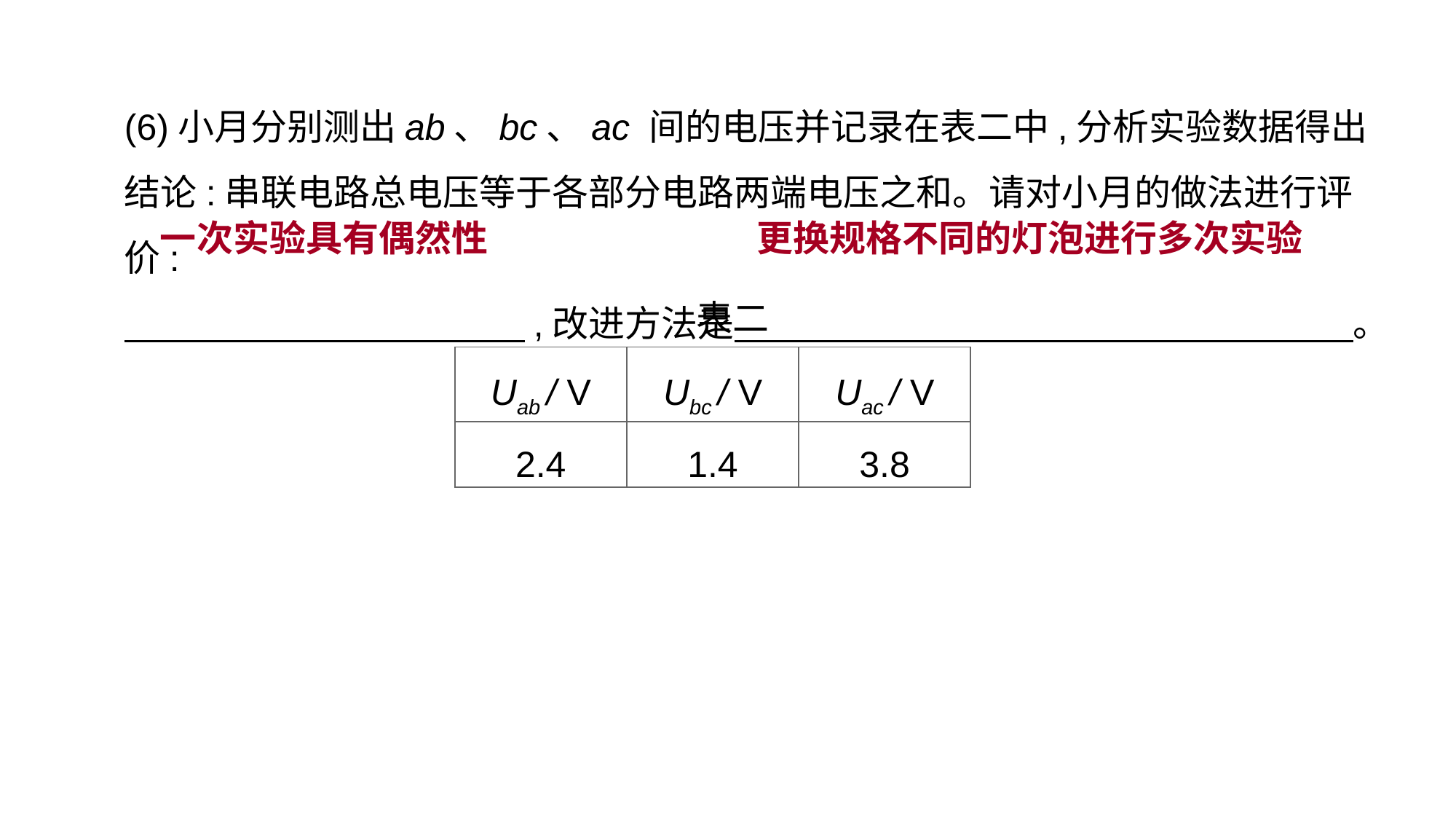

(6)小月分别测出ab、bc、ac 间的电压并记录在表二中,分析实验数据得出结论:串联电路总电压等于各部分电路两端电压之和。请对小月的做法进行评价:
　　　　　　　　　　　,改进方法是　　　　　　　　　　　　　　　　　。
一次实验具有偶然性
更换规格不同的灯泡进行多次实验
表二
| Uab / V | Ubc / V | Uac / V |
| --- | --- | --- |
| 2.4 | 1.4 | 3.8 |